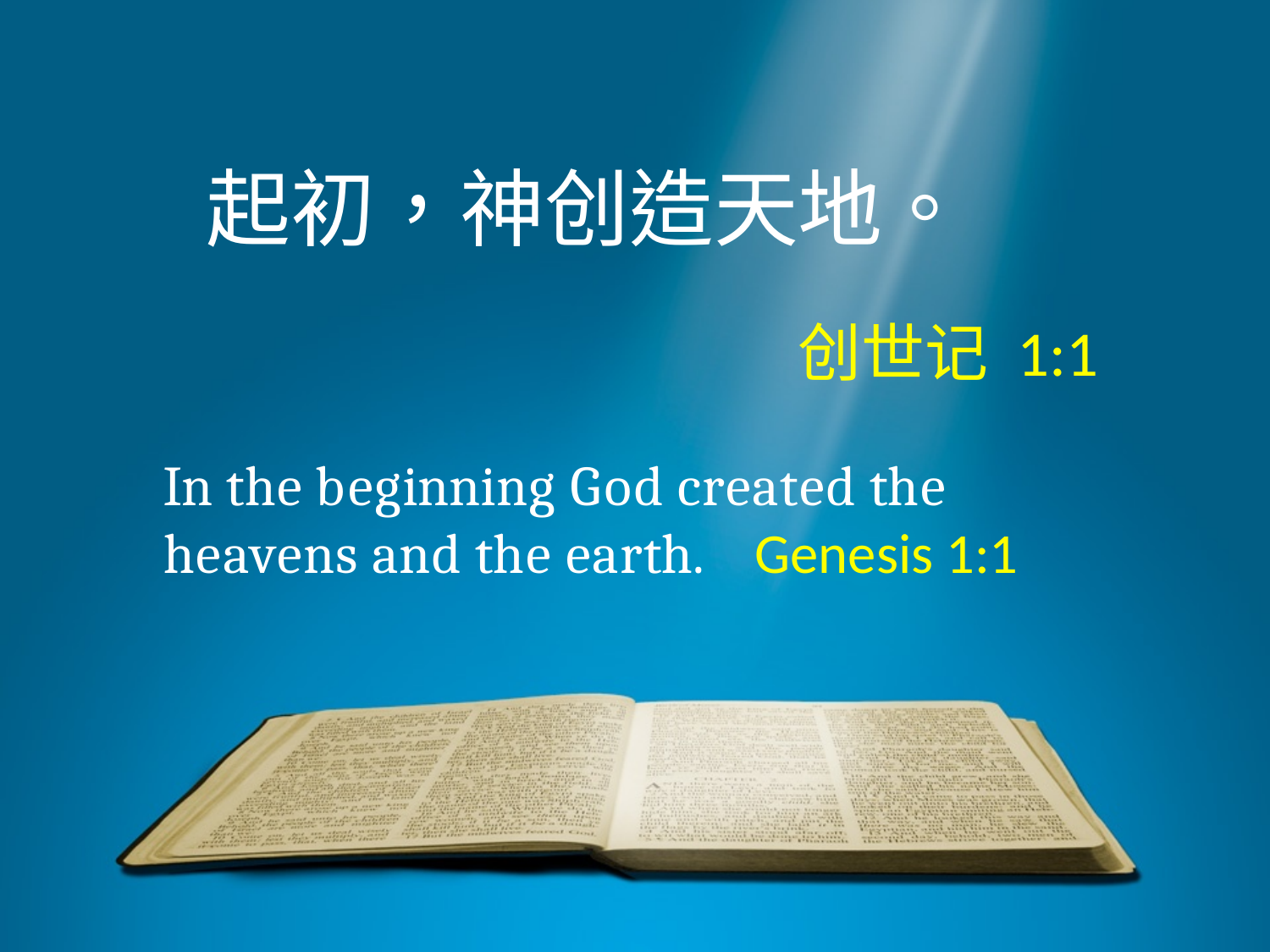

起初，神创造天地。
创世记 1:1
In the beginning God created the heavens and the earth.    Genesis 1:1